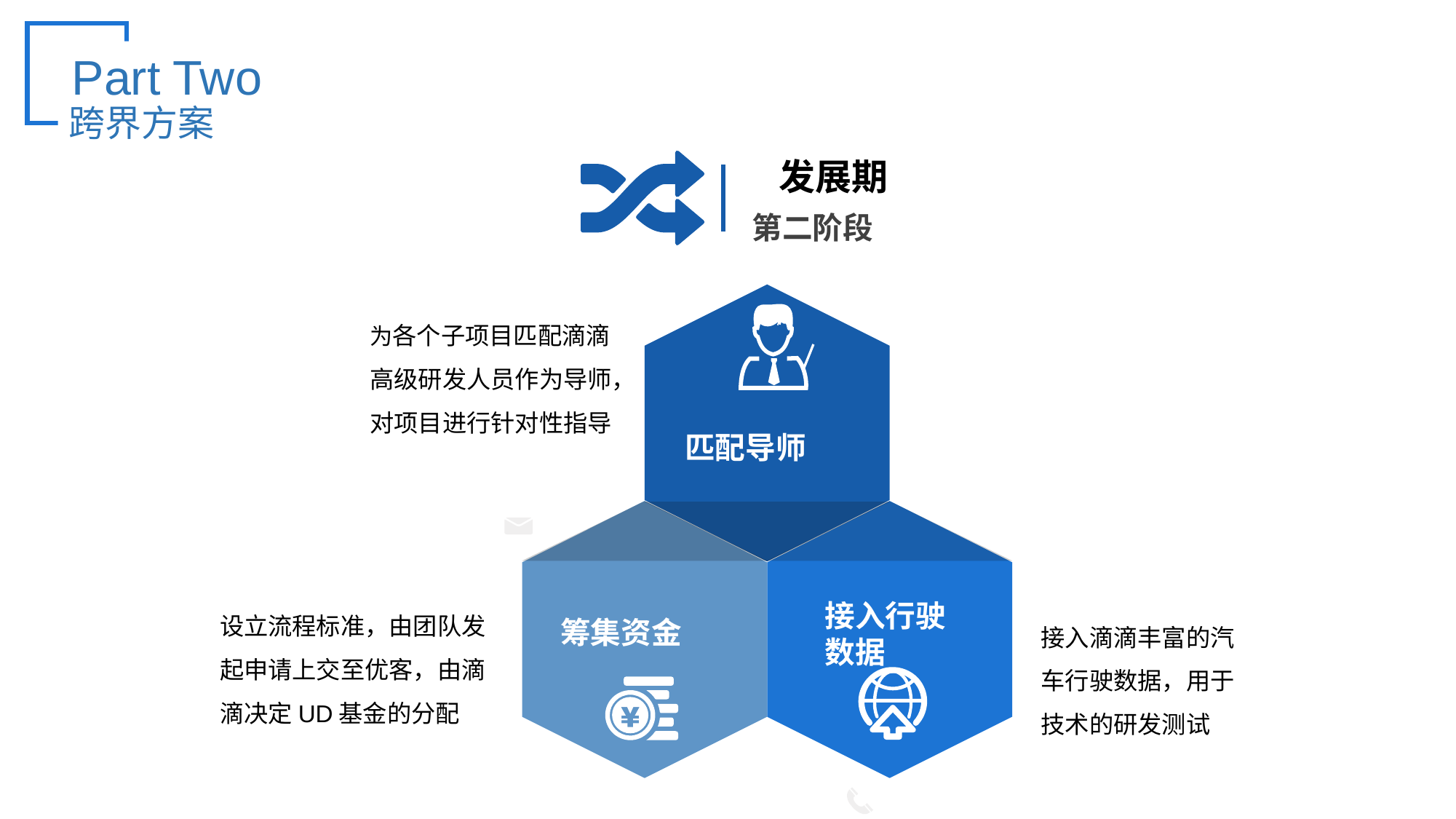

Part Two
跨界方案
发展期

第二阶段

匹配导师

接入行驶数据
筹集资金

为各个子项目匹配滴滴高级研发人员作为导师，
对项目进行针对性指导

设立流程标准，由团队发起申请上交至优客，由滴滴决定UD基金的分配
接入滴滴丰富的汽车行驶数据，用于技术的研发测试